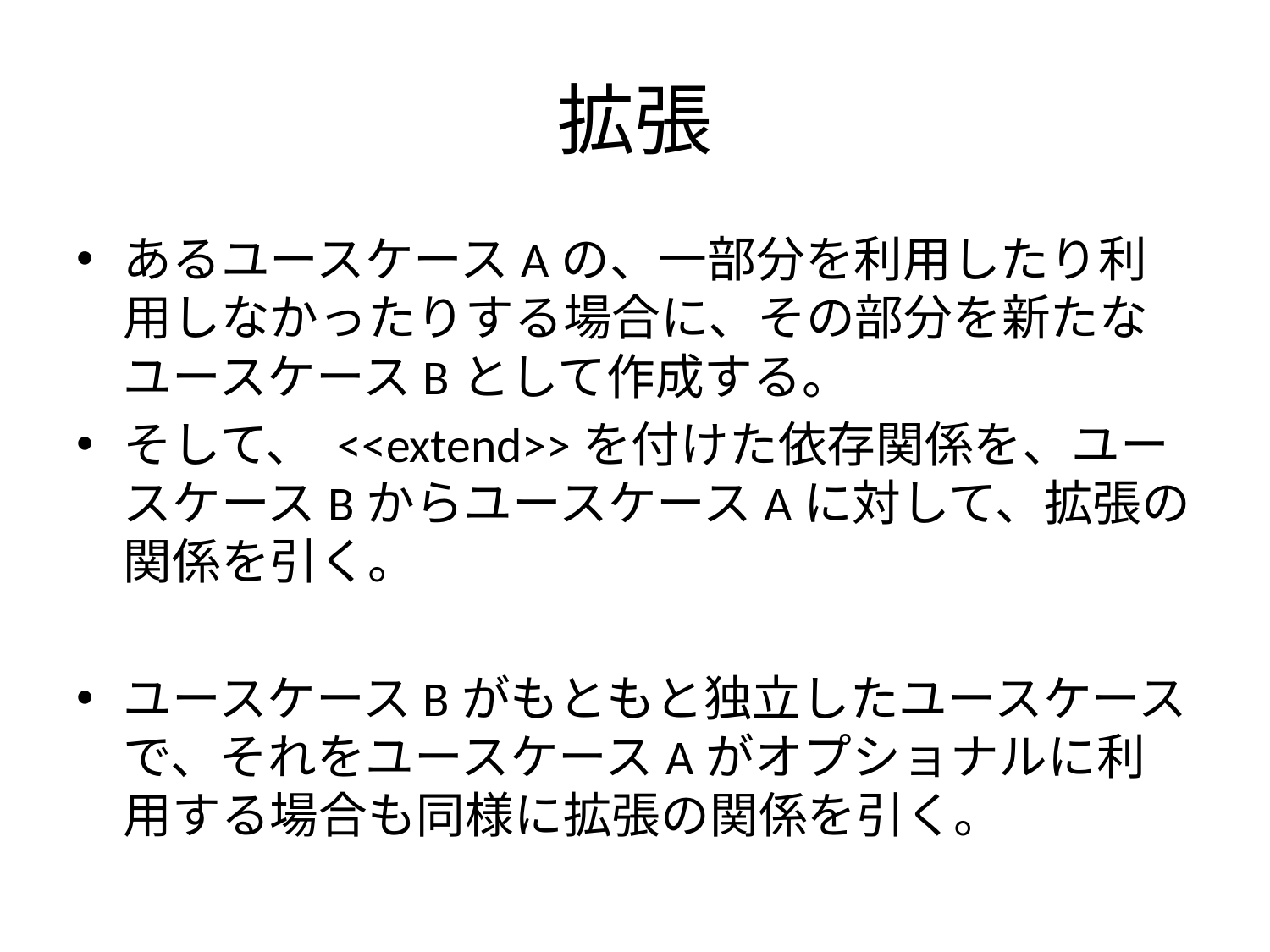

# 拡張
あるユースケースAの、一部分を利用したり利用しなかったりする場合に、その部分を新たなユースケースBとして作成する。
そして、 <<extend>>を付けた依存関係を、ユースケースBからユースケースAに対して、拡張の関係を引く。

ユースケースBがもともと独立したユースケースで、それをユースケースAがオプショナルに利用する場合も同様に拡張の関係を引く。